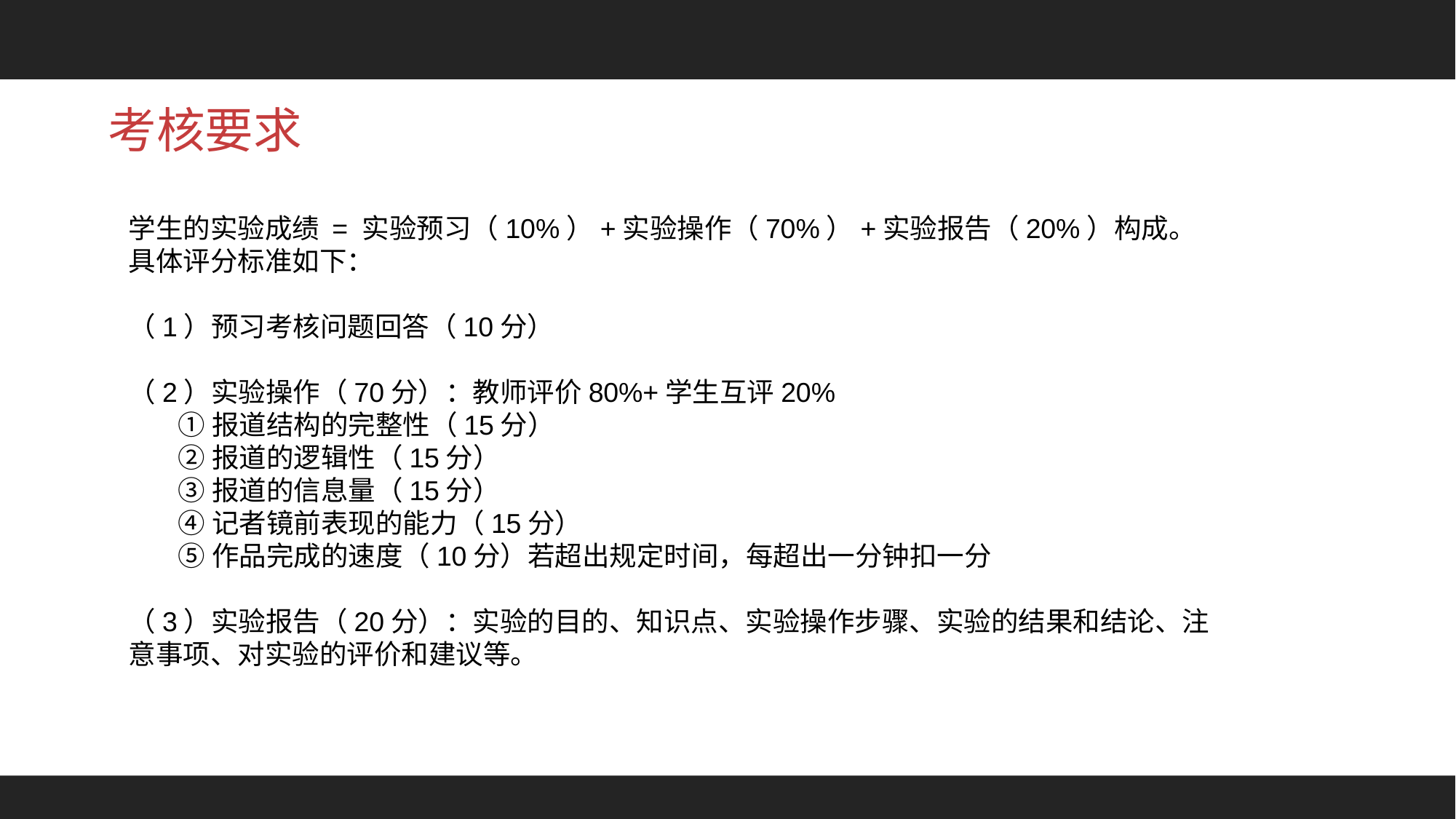

考核要求
学生的实验成绩 = 实验预习（10%）+实验操作（70%）+实验报告（20%）构成。
具体评分标准如下：

（1）预习考核问题回答（10分）

（2）实验操作（70分）：教师评价80%+学生互评20%
        ①报道结构的完整性（15分）
        ②报道的逻辑性（15分）
        ③报道的信息量（15分）
        ④记者镜前表现的能力（15分）
        ⑤作品完成的速度（10分）若超出规定时间，每超出一分钟扣一分

（3）实验报告（20分）：实验的目的、知识点、实验操作步骤、实验的结果和结论、注意事项、对实验的评价和建议等。